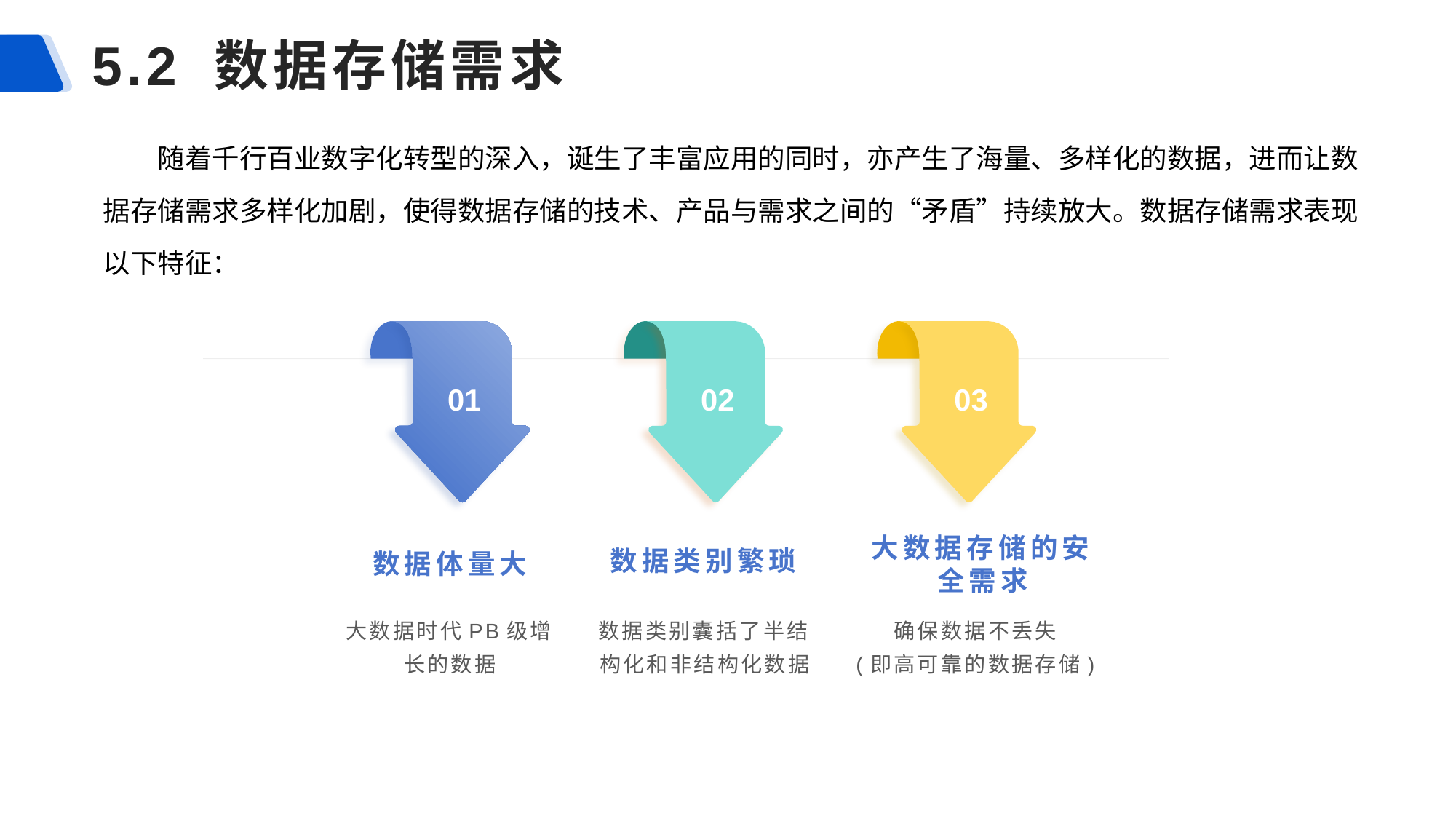

# 5.2 数据存储需求
随着千行百业数字化转型的深入，诞生了丰富应用的同时，亦产生了海量、多样化的数据，进而让数据存储需求多样化加剧，使得数据存储的技术、产品与需求之间的“矛盾”持续放大。数据存储需求表现以下特征：
01
02
03

数据类别繁琐
数据体量大
大数据存储的安全需求
数据类别囊括了半结构化和非结构化数据
确保数据不丢失
(即高可靠的数据存储)
大数据时代PB级增长的数据